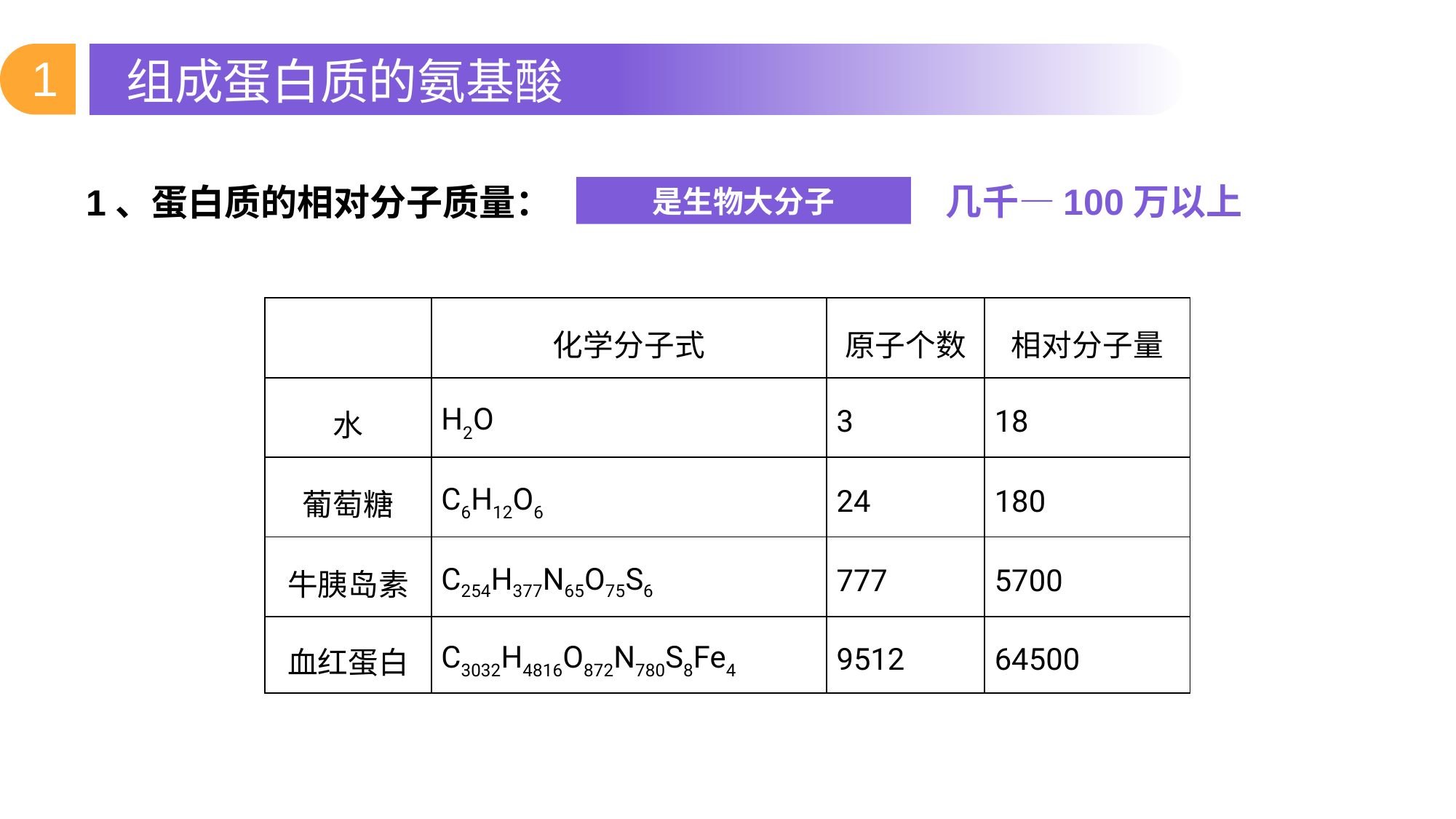

1
组成蛋白质的氨基酸
几千—100万以上
1、蛋白质的相对分子质量：
是生物大分子
|  | 化学分子式 | 原子个数 | 相对分子量 |
| --- | --- | --- | --- |
| 水 | H2O | 3 | 18 |
| 葡萄糖 | C6H12O6 | 24 | 180 |
| 牛胰岛素 | C254H377N65O75S6 | 777 | 5700 |
| 血红蛋白 | C3032H4816O872N780S8Fe4 | 9512 | 64500 |